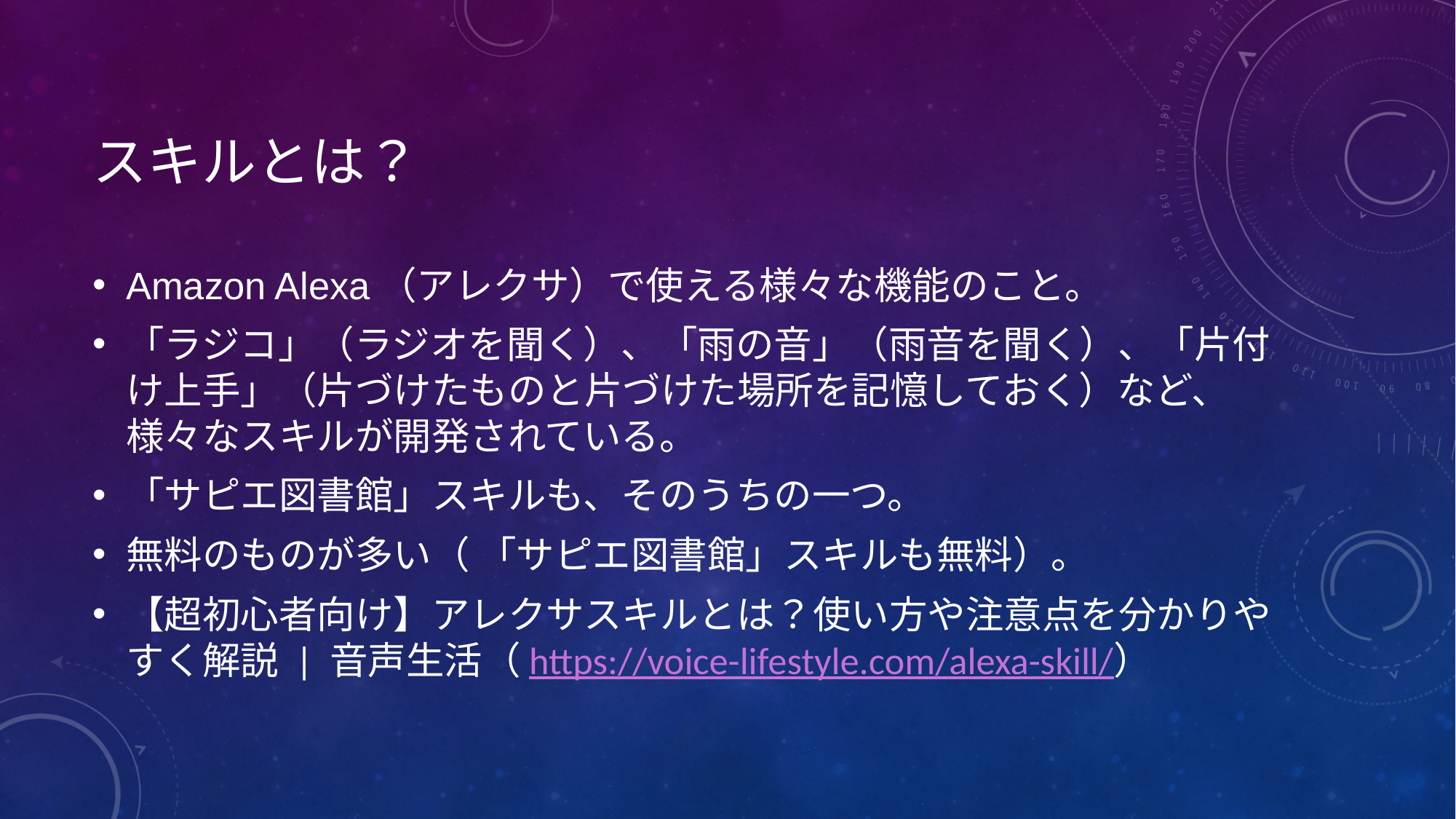

# スキルとは？
Amazon Alexa（アレクサ）で使える様々な機能のこと。
「ラジコ」（ラジオを聞く）、「雨の音」（雨音を聞く）、「片付け上手」（片づけたものと片づけた場所を記憶しておく）など、様々なスキルが開発されている。
「サピエ図書館」スキルも、そのうちの一つ。
無料のものが多い（ 「サピエ図書館」スキルも無料）。
【超初心者向け】アレクサスキルとは？使い方や注意点を分かりやすく解説 | 音声生活（https://voice-lifestyle.com/alexa-skill/）